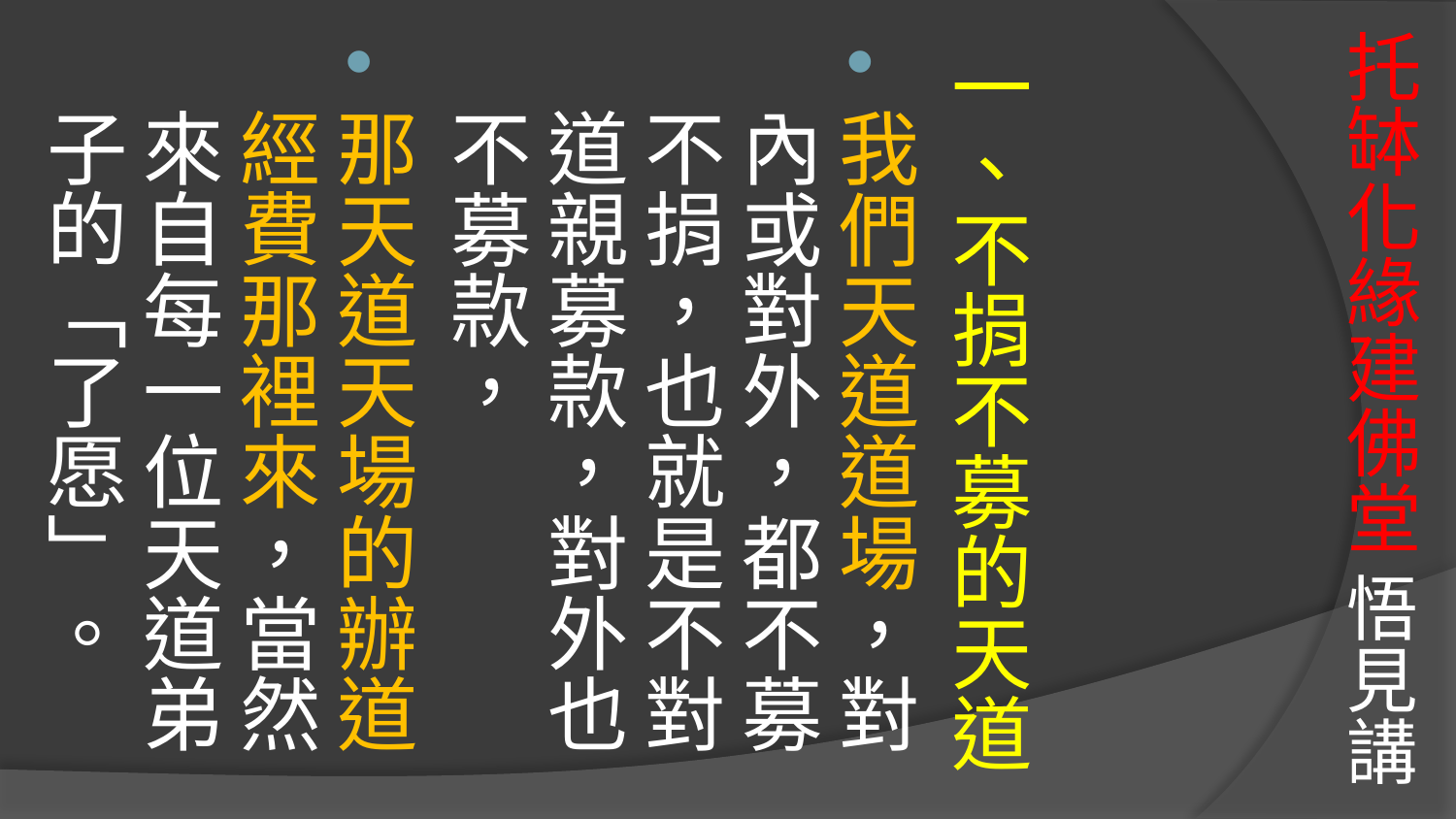

# 托缽化緣建佛堂 悟見講
一、不捐不募的天道
我們天道道場，對內或對外，都不募不捐，也就是不對道親募款，對外也不募款，
那天道天場的辦道經費那裡來，當然來自每一位天道弟子的「了愿」。